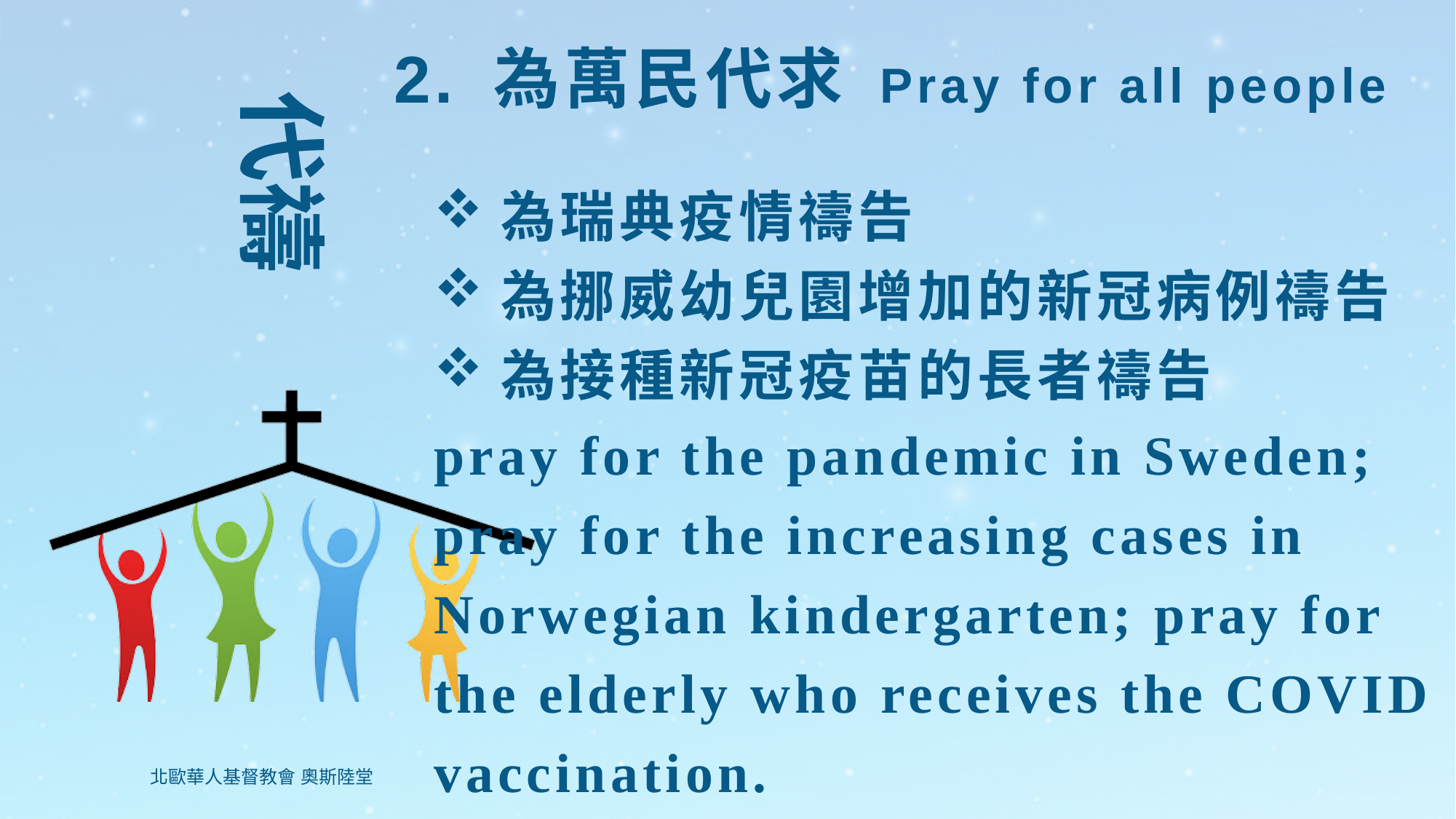

# 2. 為萬民代求 Pray for all people
為瑞典疫情禱告
為挪威幼兒園增加的新冠病例禱告
為接種新冠疫苗的長者禱告
pray for the pandemic in Sweden;
pray for the increasing cases in Norwegian kindergarten; pray for the elderly who receives the COVID vaccination.
北歐華人基督教會 奧斯陸堂